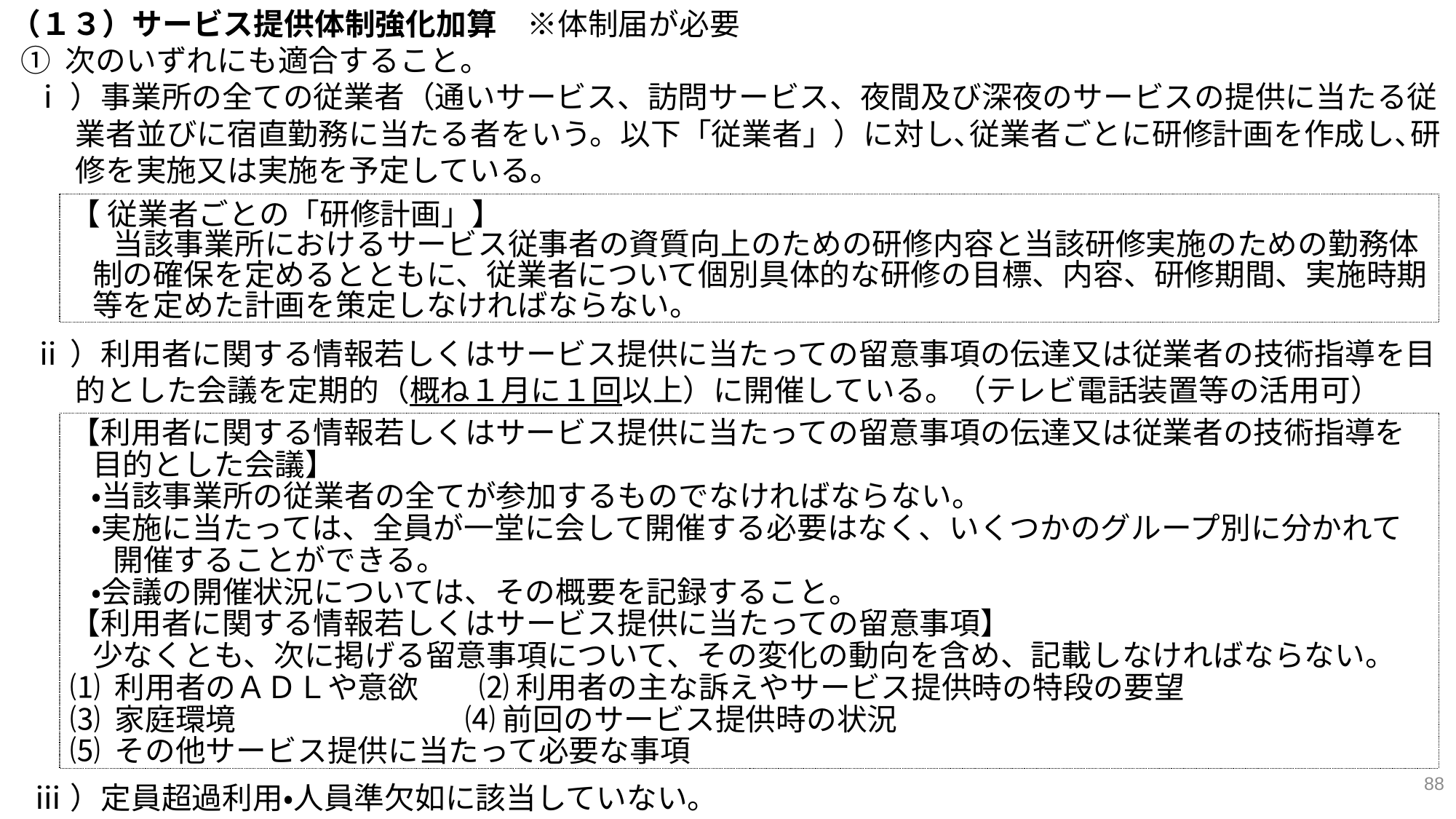

（１３）サービス提供体制強化加算　※体制届が必要
① 次のいずれにも適合すること。
ⅰ）事業所の全ての従業者（通いサービス、訪問サービス、夜間及び深夜のサービスの提供に当たる従業者並びに宿直勤務に当たる者をいう。以下「従業者」）に対し､従業者ごとに研修計画を作成し､研修を実施又は実施を予定している。

ⅱ）利用者に関する情報若しくはサービス提供に当たっての留意事項の伝達又は従業者の技術指導を目的とした会議を定期的（概ね１月に１回以上）に開催している。（テレビ電話装置等の活用可）

ⅲ）定員超過利用・人員準欠如に該当していない。

【 従業者ごとの「研修計画」】
当該事業所におけるサービス従事者の資質向上のための研修内容と当該研修実施のための勤務体制の確保を定めるとともに、従業者について個別具体的な研修の目標、内容、研修期間、実施時期等を定めた計画を策定しなければならない。
【利用者に関する情報若しくはサービス提供に当たっての留意事項の伝達又は従業者の技術指導を目的とした会議】
・当該事業所の従業者の全てが参加するものでなければならない。
・実施に当たっては、全員が一堂に会して開催する必要はなく、いくつかのグループ別に分かれて開催することができる。
・会議の開催状況については、その概要を記録すること。
【利用者に関する情報若しくはサービス提供に当たっての留意事項】
少なくとも、次に掲げる留意事項について、その変化の動向を含め、記載しなければならない。
⑴ 利用者のＡＤＬや意欲　　⑵ 利用者の主な訴えやサービス提供時の特段の要望
⑶ 家庭環境       　　　　　　⑷ 前回のサービス提供時の状況
⑸ その他サービス提供に当たって必要な事項
88